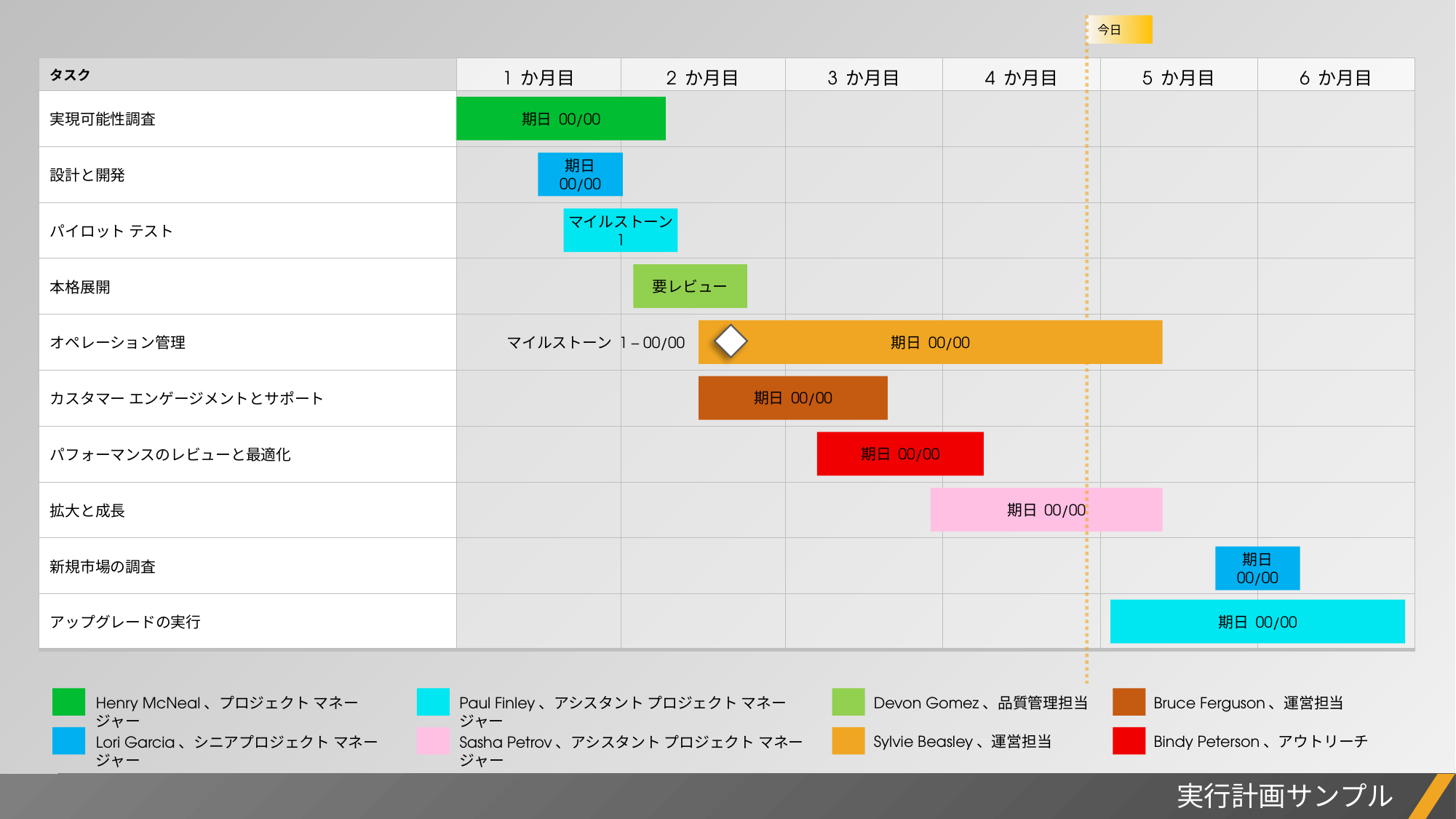

今日
| タスク | 1 か月目 | 2 か月目 | 3 か月目 | 4 か月目 | 5 か月目 | 6 か月目 |
| --- | --- | --- | --- | --- | --- | --- |
| 実現可能性調査 |  |  |  |  |  |  |
| 設計と開発 |  |  |  |  |  |  |
| パイロット テスト |  |  |  |  |  |  |
| 本格展開 |  |  |  |  |  |  |
| オペレーション管理 |  |  |  |  |  |  |
| カスタマー エンゲージメントとサポート |  |  |  |  |  |  |
| パフォーマンスのレビューと最適化 |  |  |  |  |  |  |
| 拡大と成長 |  |  |  |  |  |  |
| 新規市場の調査 |  |  |  |  |  |  |
| アップグレードの実行 |  |  |  |  |  |  |
期日 00/00
期日 00/00
マイルストーン 1
要レビュー
マイルストーン 1 – 00/00
期日 00/00

期日 00/00
期日 00/00
期日 00/00
期日 00/00
期日 00/00
Bruce Ferguson、運営担当
Devon Gomez、品質管理担当
Paul Finley、アシスタント プロジェクト マネージャー

Henry McNeal、プロジェクト マネージャー

Bindy Peterson、アウトリーチ
Sylvie Beasley、運営担当
Sasha Petrov、アシスタント プロジェクト マネージャー

Lori Garcia、シニアプロジェクト マネージャー

実行計画サンプル